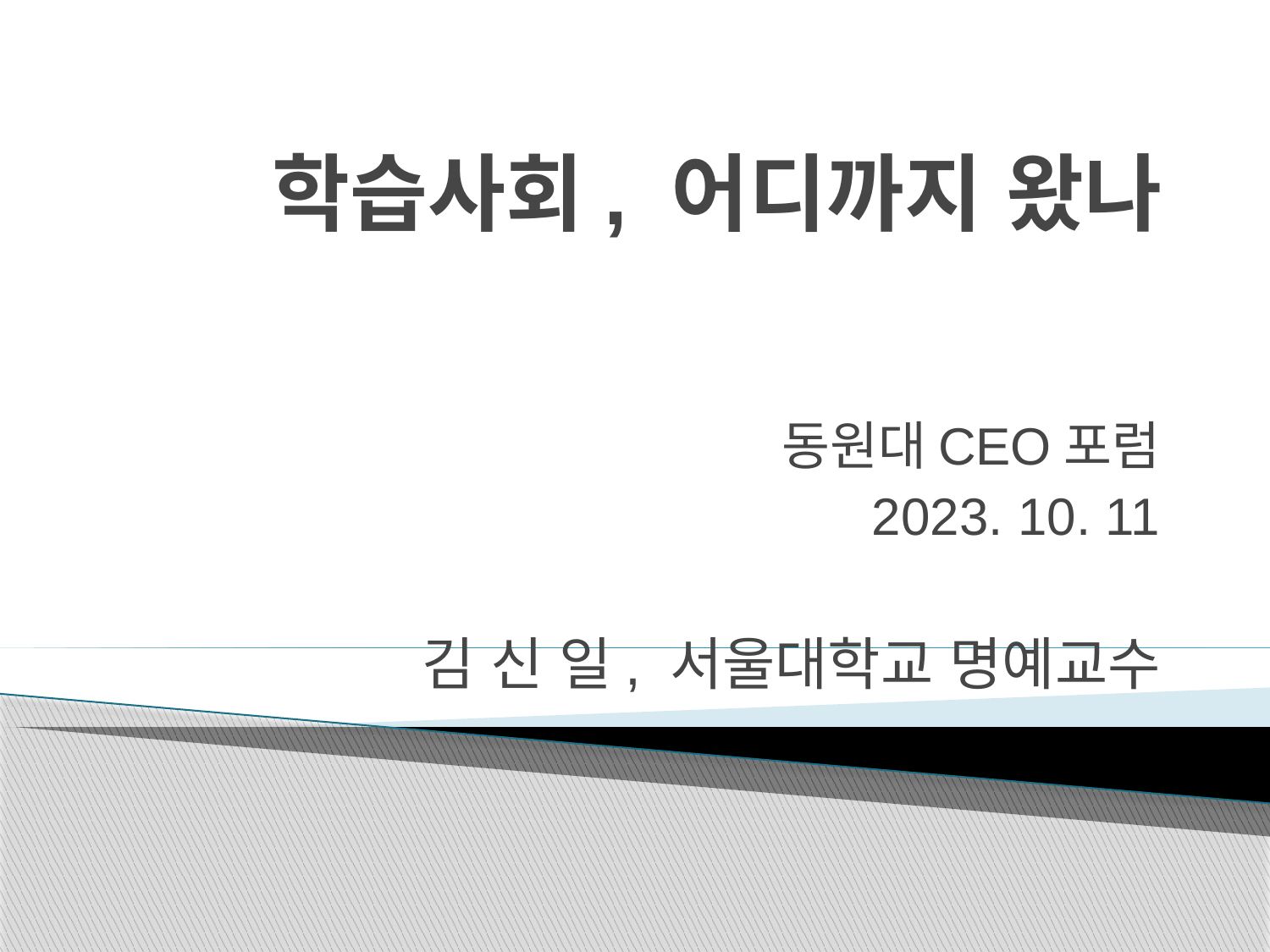

# 학습사회, 어디까지 왔나
동원대CEO포럼
2023. 10. 11

김 신 일, 서울대학교 명예교수